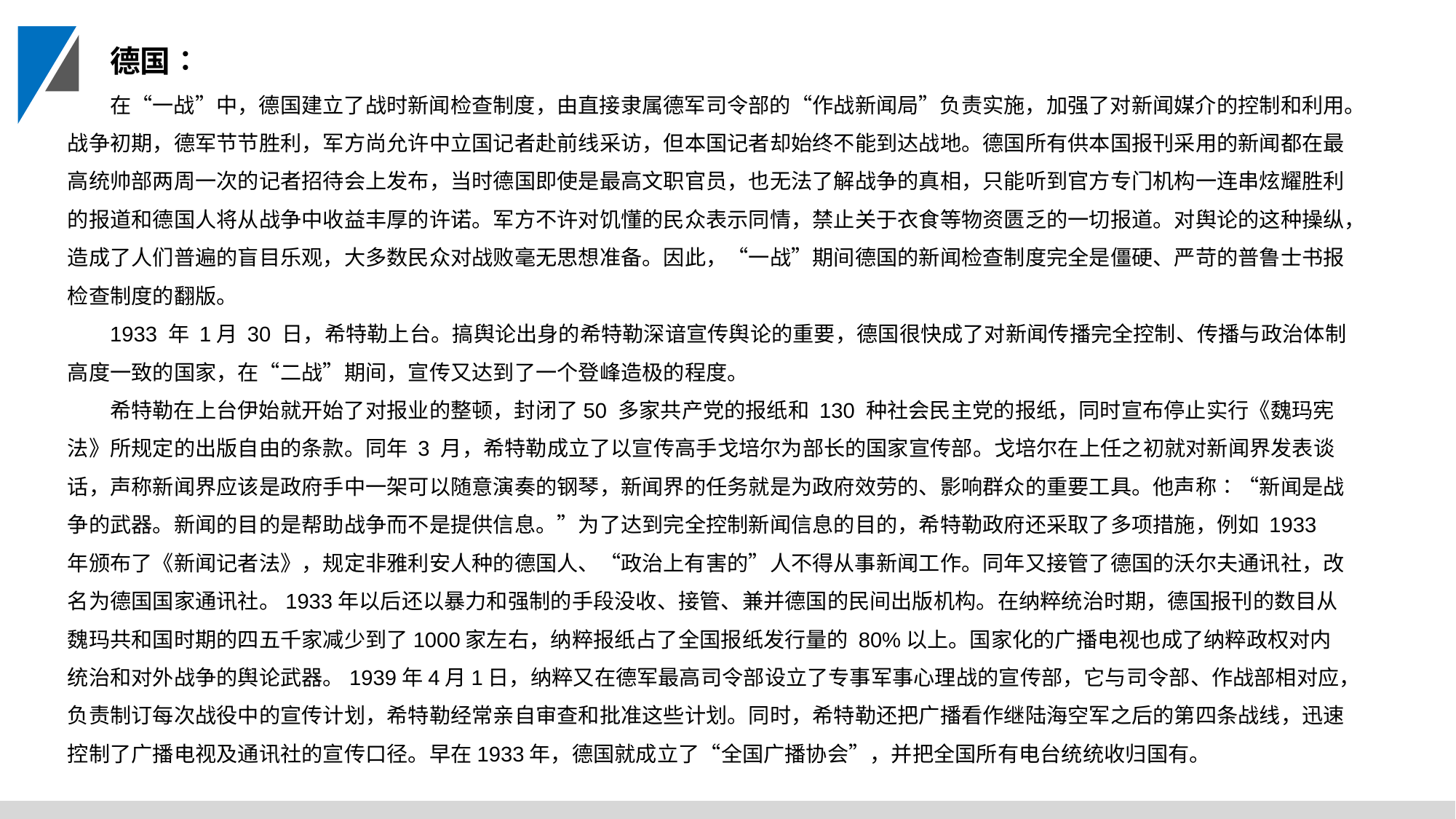

德国∶
在“一战”中，德国建立了战时新闻检查制度，由直接隶属德军司令部的“作战新闻局”负责实施，加强了对新闻媒介的控制和利用。战争初期，德军节节胜利，军方尚允许中立国记者赴前线采访，但本国记者却始终不能到达战地。德国所有供本国报刊采用的新闻都在最高统帅部两周一次的记者招待会上发布，当时德国即使是最高文职官员，也无法了解战争的真相，只能听到官方专门机构一连串炫耀胜利的报道和德国人将从战争中收益丰厚的许诺。军方不许对饥懂的民众表示同情，禁止关于衣食等物资匮乏的一切报道。对舆论的这种操纵，造成了人们普遍的盲目乐观，大多数民众对战败毫无思想准备。因此，“一战”期间德国的新闻检查制度完全是僵硬、严苛的普鲁士书报检查制度的翻版。
1933 年 1月 30 日，希特勒上台。搞舆论出身的希特勒深谙宣传舆论的重要，德国很快成了对新闻传播完全控制、传播与政治体制高度一致的国家，在“二战”期间，宣传又达到了一个登峰造极的程度。
希特勒在上台伊始就开始了对报业的整顿，封闭了50 多家共产党的报纸和 130 种社会民主党的报纸，同时宣布停止实行《魏玛宪法》所规定的出版自由的条款。同年 3 月，希特勒成立了以宣传高手戈培尔为部长的国家宣传部。戈培尔在上任之初就对新闻界发表谈话，声称新闻界应该是政府手中一架可以随意演奏的钢琴，新闻界的任务就是为政府效劳的、影响群众的重要工具。他声称∶“新闻是战争的武器。新闻的目的是帮助战争而不是提供信息。”为了达到完全控制新闻信息的目的，希特勒政府还采取了多项措施，例如 1933 年颁布了《新闻记者法》，规定非雅利安人种的德国人、“政治上有害的”人不得从事新闻工作。同年又接管了德国的沃尔夫通讯社，改名为德国国家通讯社。1933年以后还以暴力和强制的手段没收、接管、兼并德国的民间出版机构。在纳粹统治时期，德国报刊的数目从魏玛共和国时期的四五千家减少到了1000家左右，纳粹报纸占了全国报纸发行量的 80%以上。国家化的广播电视也成了纳粹政权对内统治和对外战争的舆论武器。1939年4月1日，纳粹又在德军最高司令部设立了专事军事心理战的宣传部，它与司令部、作战部相对应，负责制订每次战役中的宣传计划，希特勒经常亲自审查和批准这些计划。同时，希特勒还把广播看作继陆海空军之后的第四条战线，迅速控制了广播电视及通讯社的宣传口径。早在1933年，德国就成立了“全国广播协会”，并把全国所有电台统统收归国有。